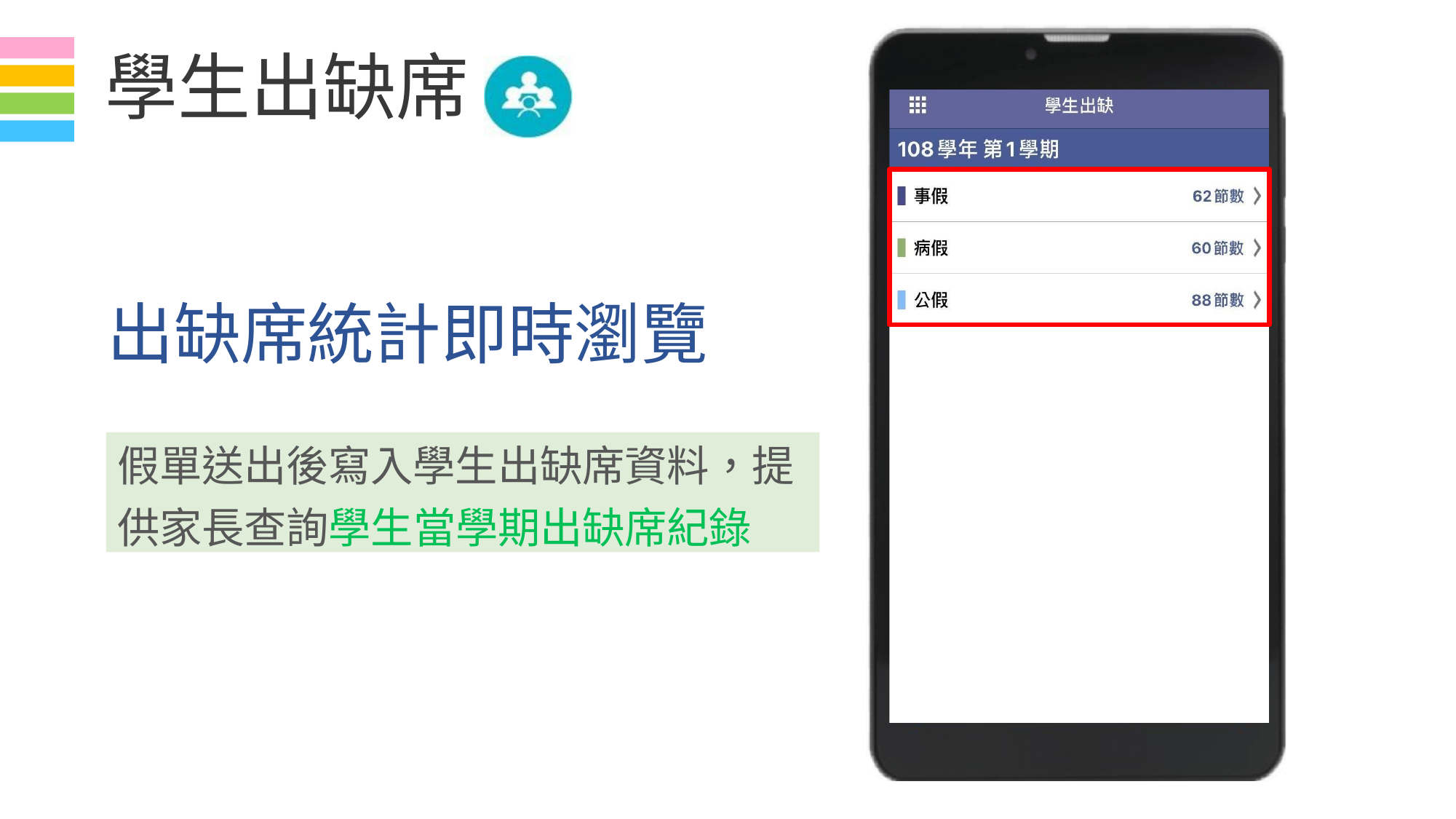

# 學生出缺席

出缺席統計即時瀏覽
假單送出後寫入學生出缺席資料，提
供家長查詢學生當學期出缺席紀錄